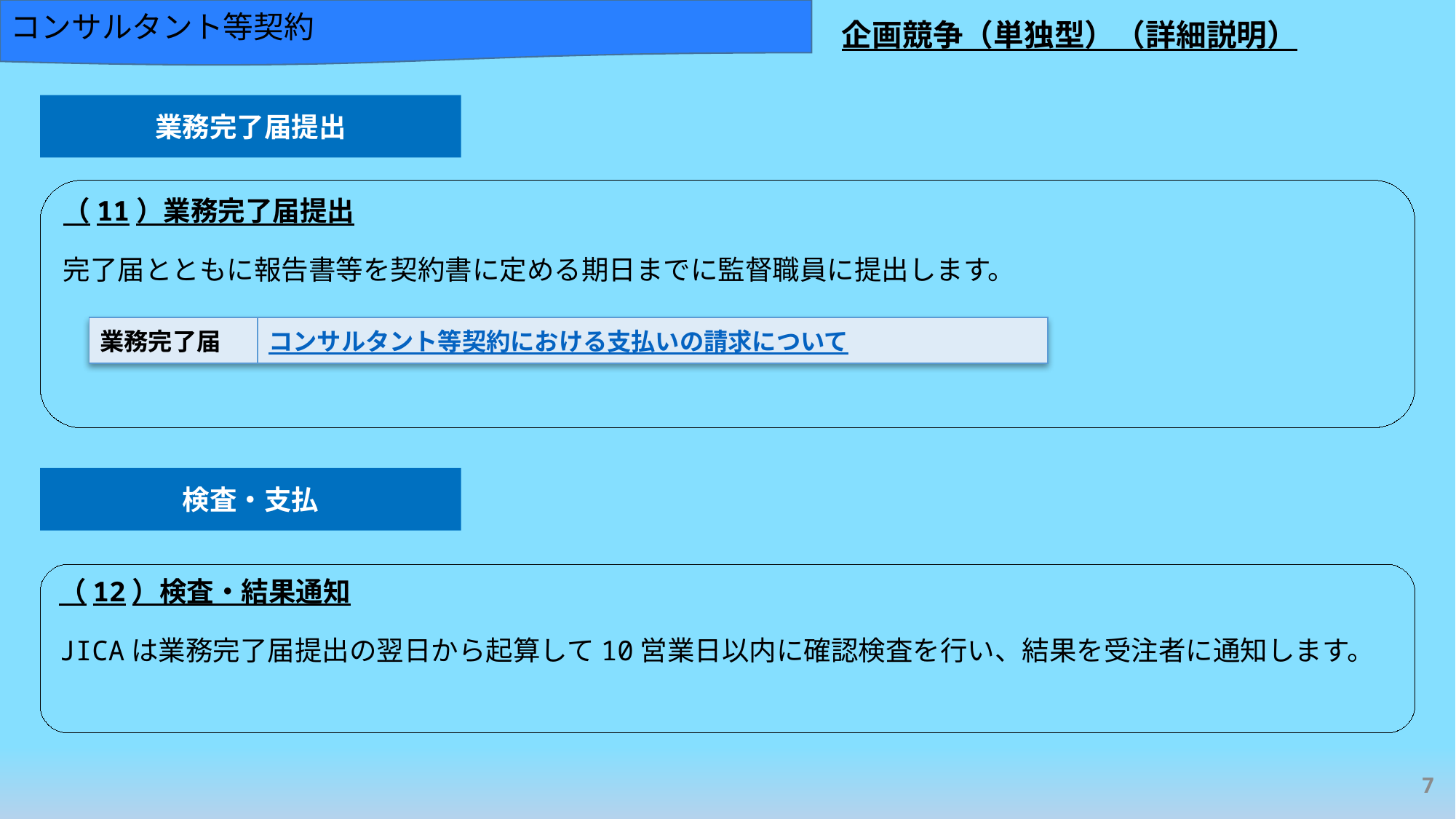

コンサルタント等契約
企画競争（単独型）（詳細説明）
業務完了届提出
（11）業務完了届提出
完了届とともに報告書等を契約書に定める期日までに監督職員に提出します。
| 業務完了届 | コンサルタント等契約における支払いの請求について |
| --- | --- |
検査・支払
（12）検査・結果通知
JICAは業務完了届提出の翌日から起算して10営業日以内に確認検査を行い、結果を受注者に通知します。
7